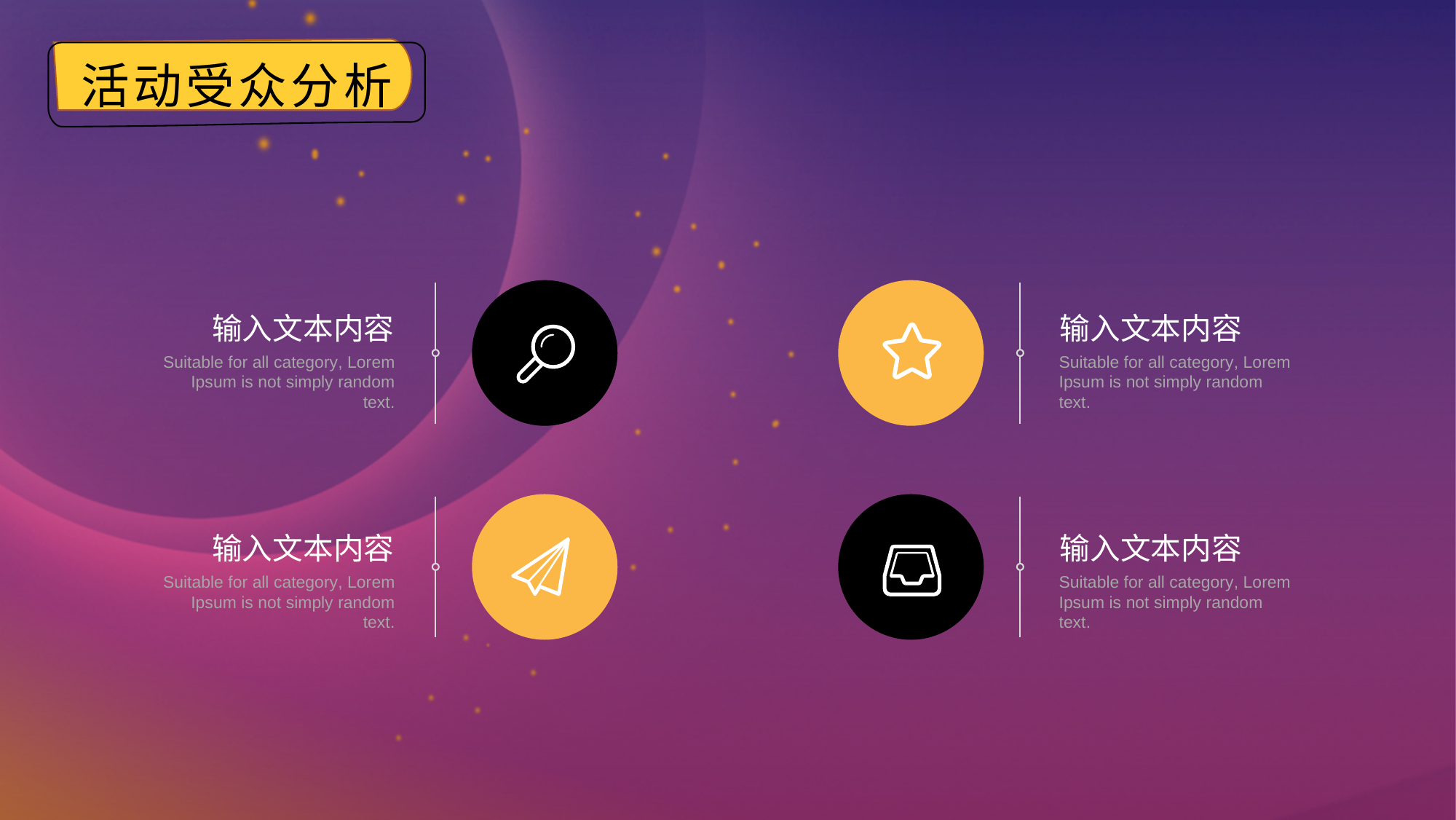

活动受众分析

输入文本内容
输入文本内容

Suitable for all category, Lorem Ipsum is not simply random text.
Suitable for all category, Lorem Ipsum is not simply random text.

输入文本内容
输入文本内容

Suitable for all category, Lorem Ipsum is not simply random text.
Suitable for all category, Lorem Ipsum is not simply random text.